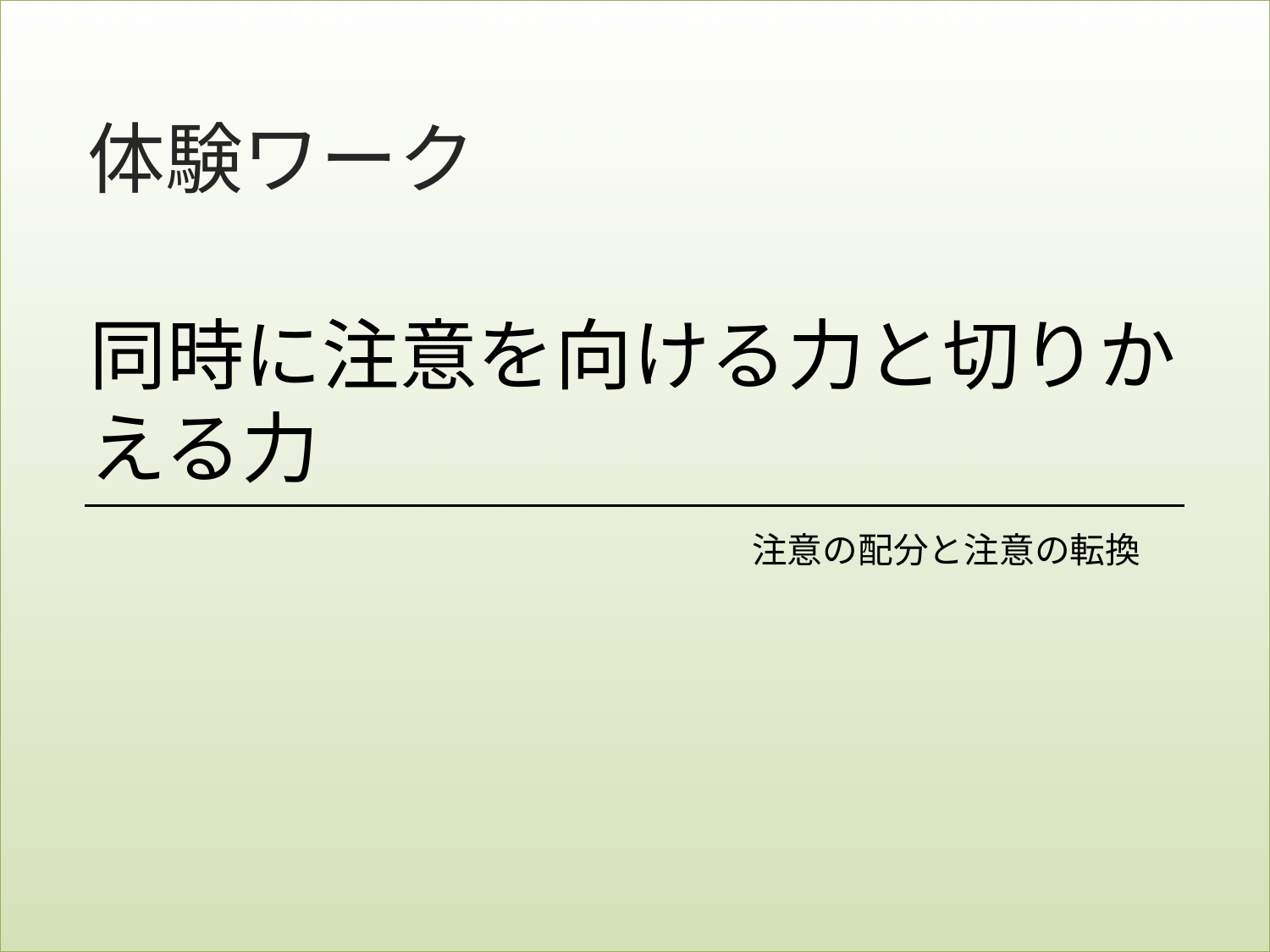

体験ワーク
# 同時に注意を向ける力と切りかえる力
注意の配分と注意の転換